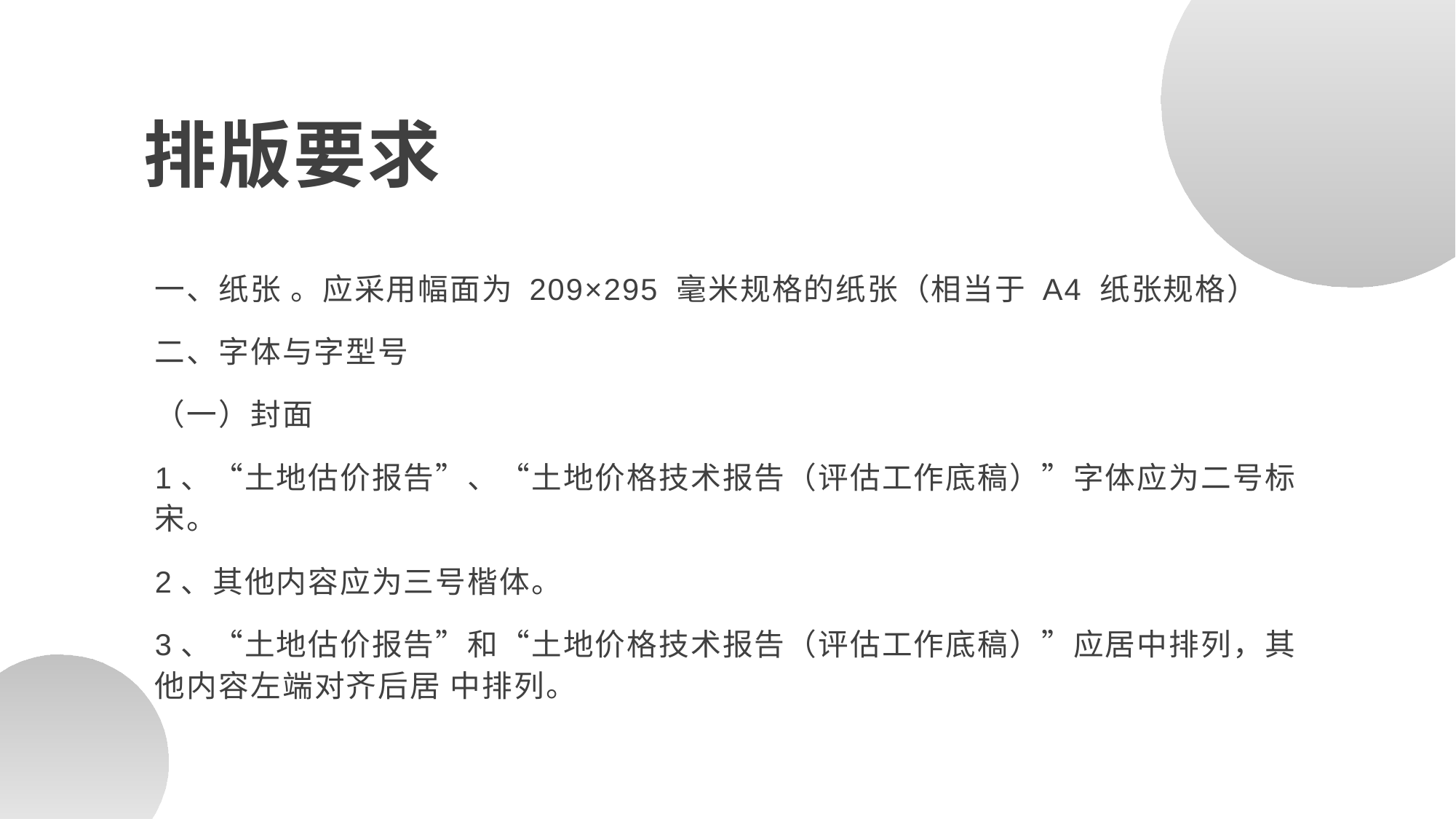

排版要求
一、纸张 。应采用幅面为 209×295 毫米规格的纸张（相当于 A4 纸张规格）
二、字体与字型号
（一）封面
1、“土地估价报告”、“土地价格技术报告（评估工作底稿）”字体应为二号标宋。
2、其他内容应为三号楷体。
3、“土地估价报告”和“土地价格技术报告（评估工作底稿）”应居中排列，其他内容左端对齐后居 中排列。